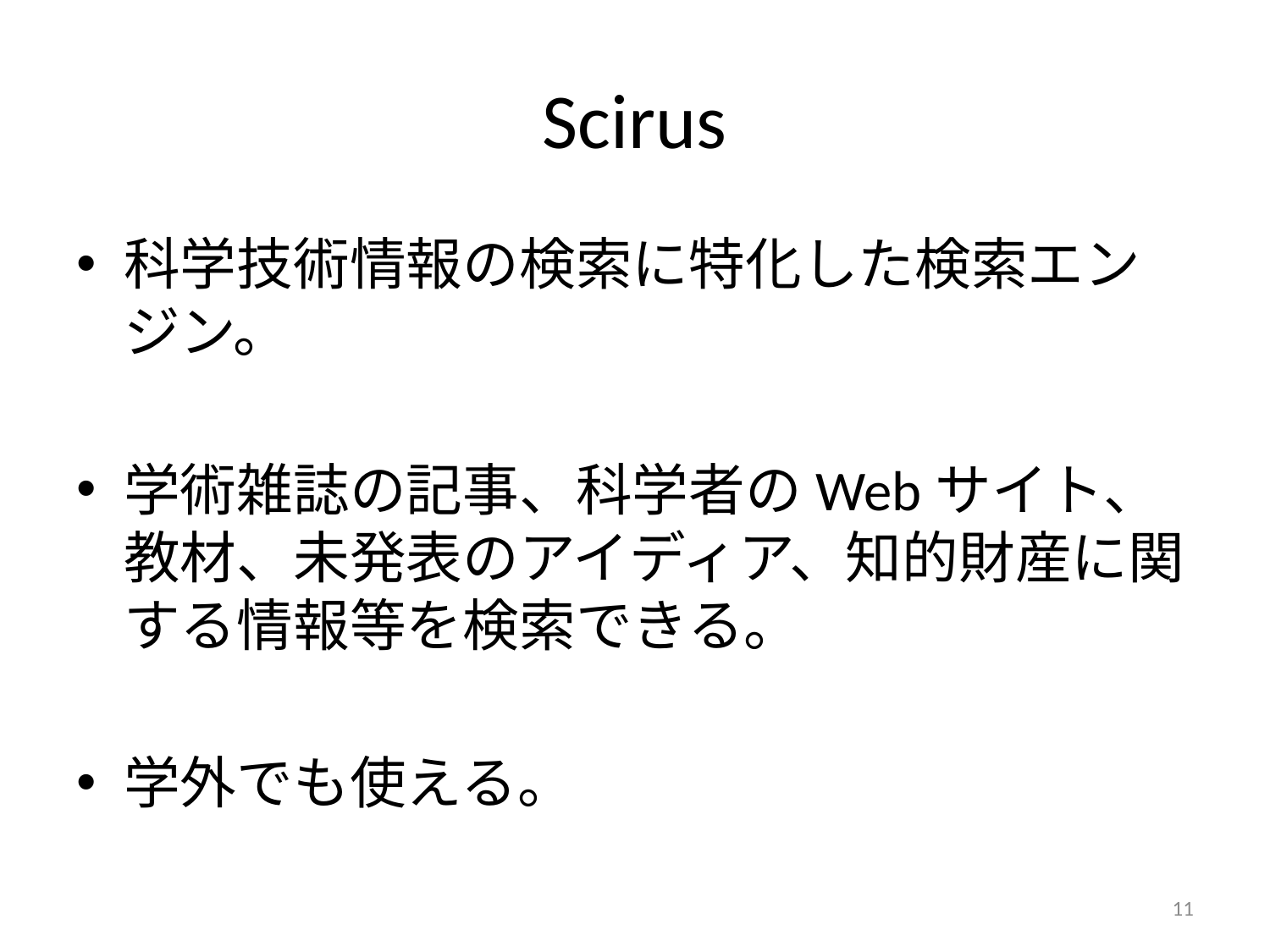

# Scirus
科学技術情報の検索に特化した検索エンジン。

学術雑誌の記事、科学者のWebサイト、教材、未発表のアイディア、知的財産に関する情報等を検索できる。

学外でも使える。

11